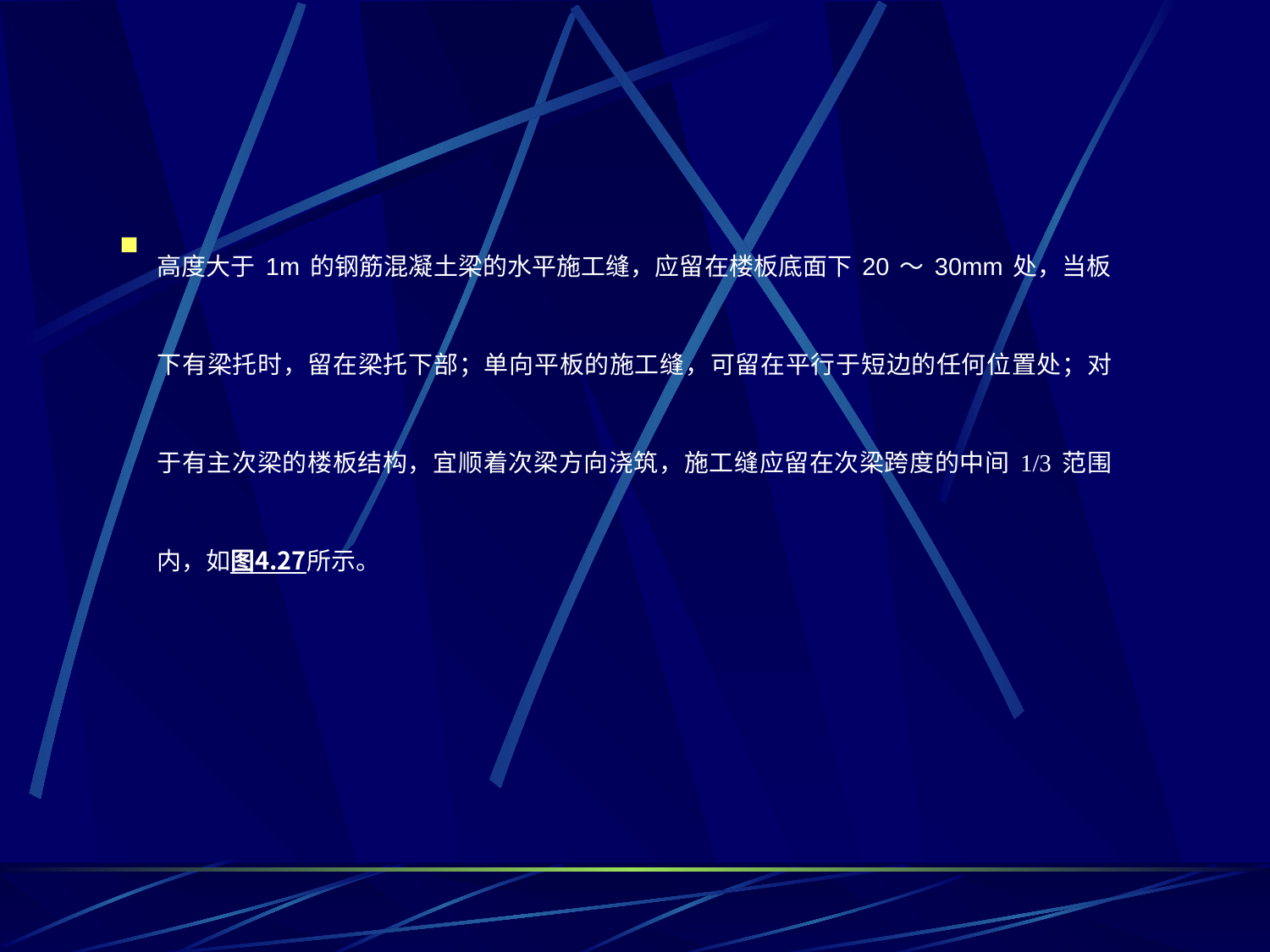

高度大于1m的钢筋混凝土梁的水平施工缝，应留在楼板底面下20～30mm处，当板下有梁托时，留在梁托下部；单向平板的施工缝，可留在平行于短边的任何位置处；对于有主次梁的楼板结构，宜顺着次梁方向浇筑，施工缝应留在次梁跨度的中间1/3范围内，如图4.27所示。